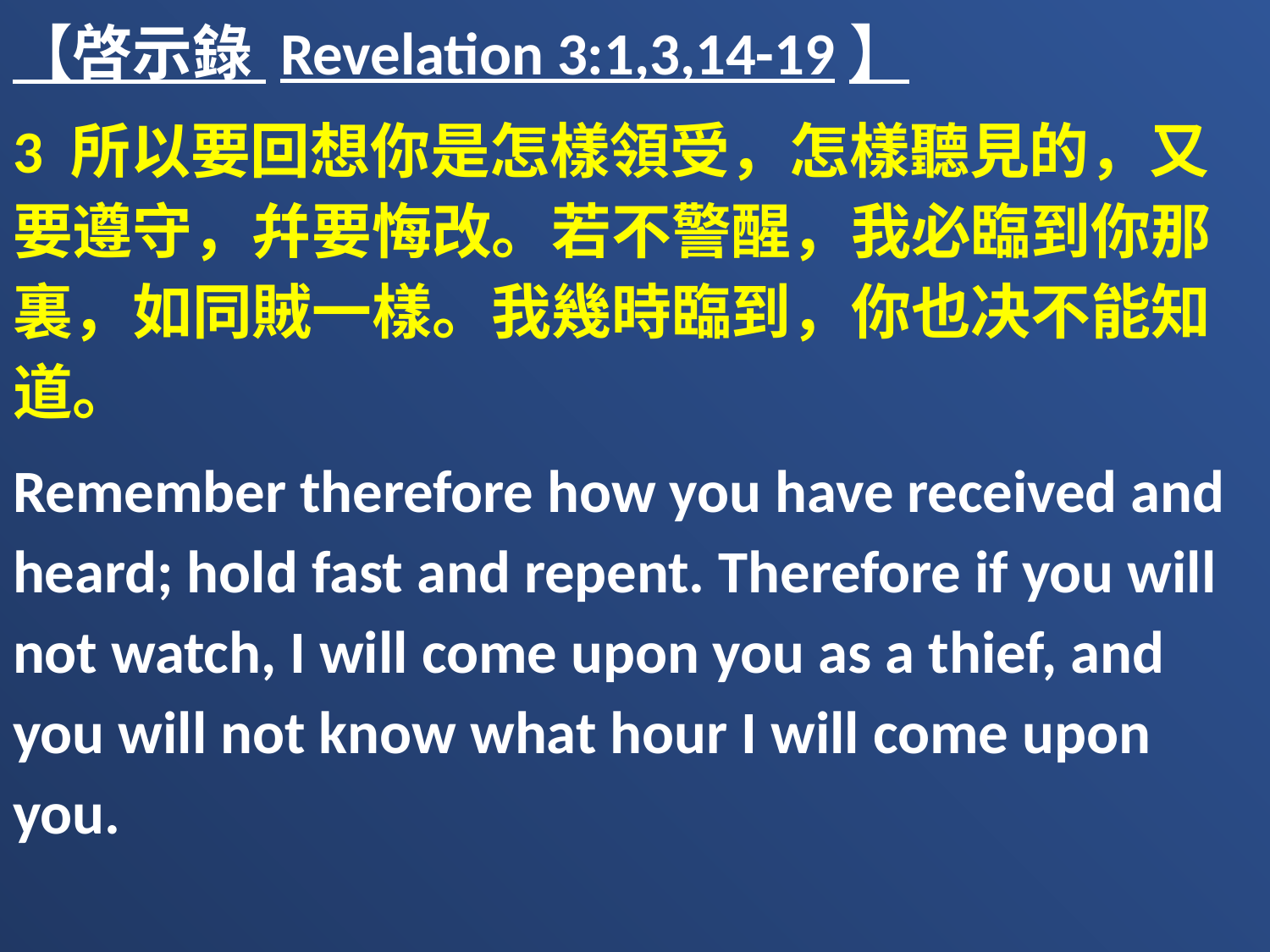

【啓示錄 Revelation 3:1,3,14-19】
3 所以要回想你是怎樣領受，怎樣聽見的，又要遵守，幷要悔改。若不警醒，我必臨到你那裏，如同賊一樣。我幾時臨到，你也决不能知道。
Remember therefore how you have received and heard; hold fast and repent. Therefore if you will not watch, I will come upon you as a thief, and you will not know what hour I will come upon you.